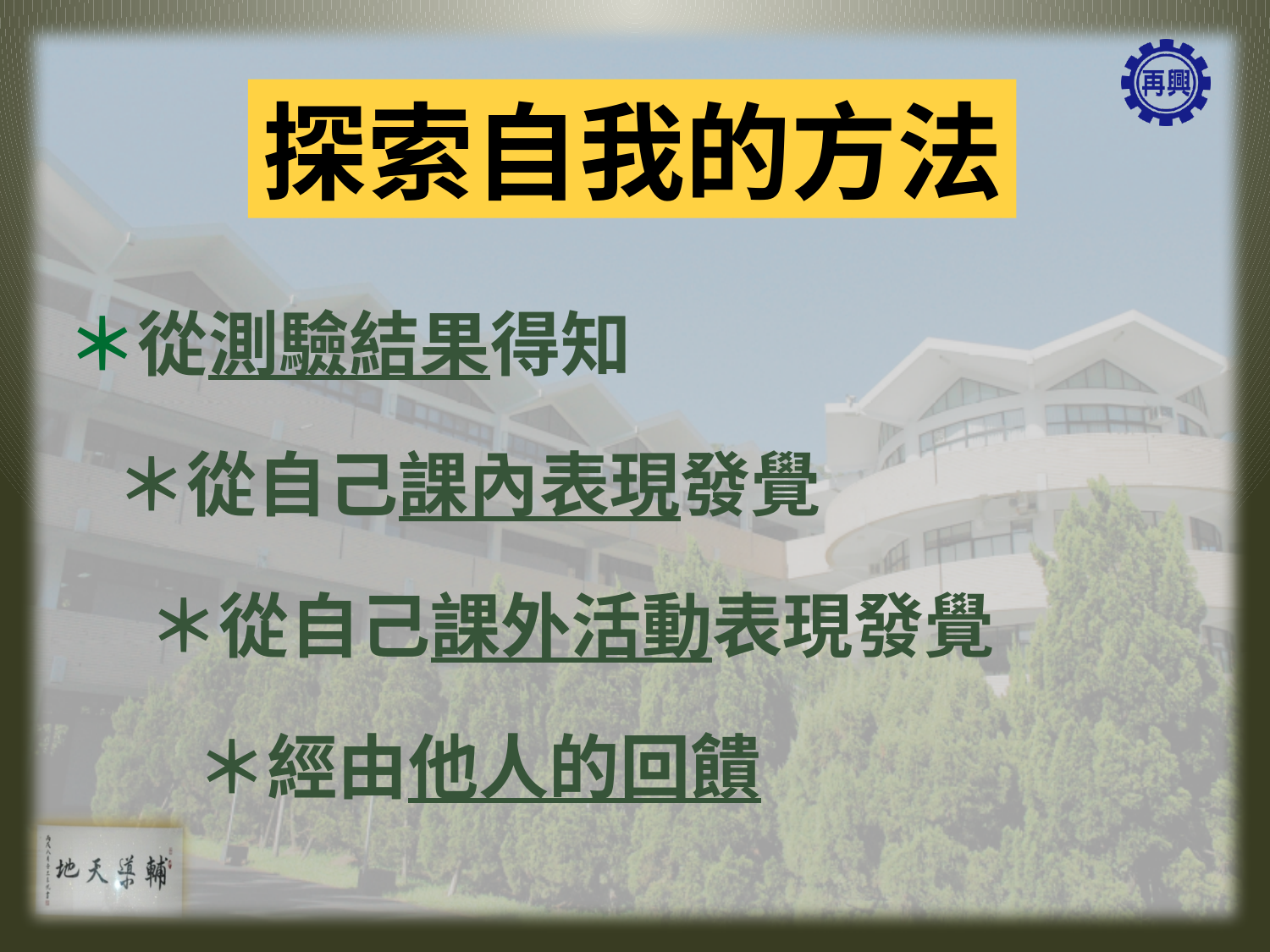

# 探索自我的方法
＊從測驗結果得知

  ＊從自己課內表現發覺

    ＊從自己課外活動表現發覺

       ＊經由他人的回饋